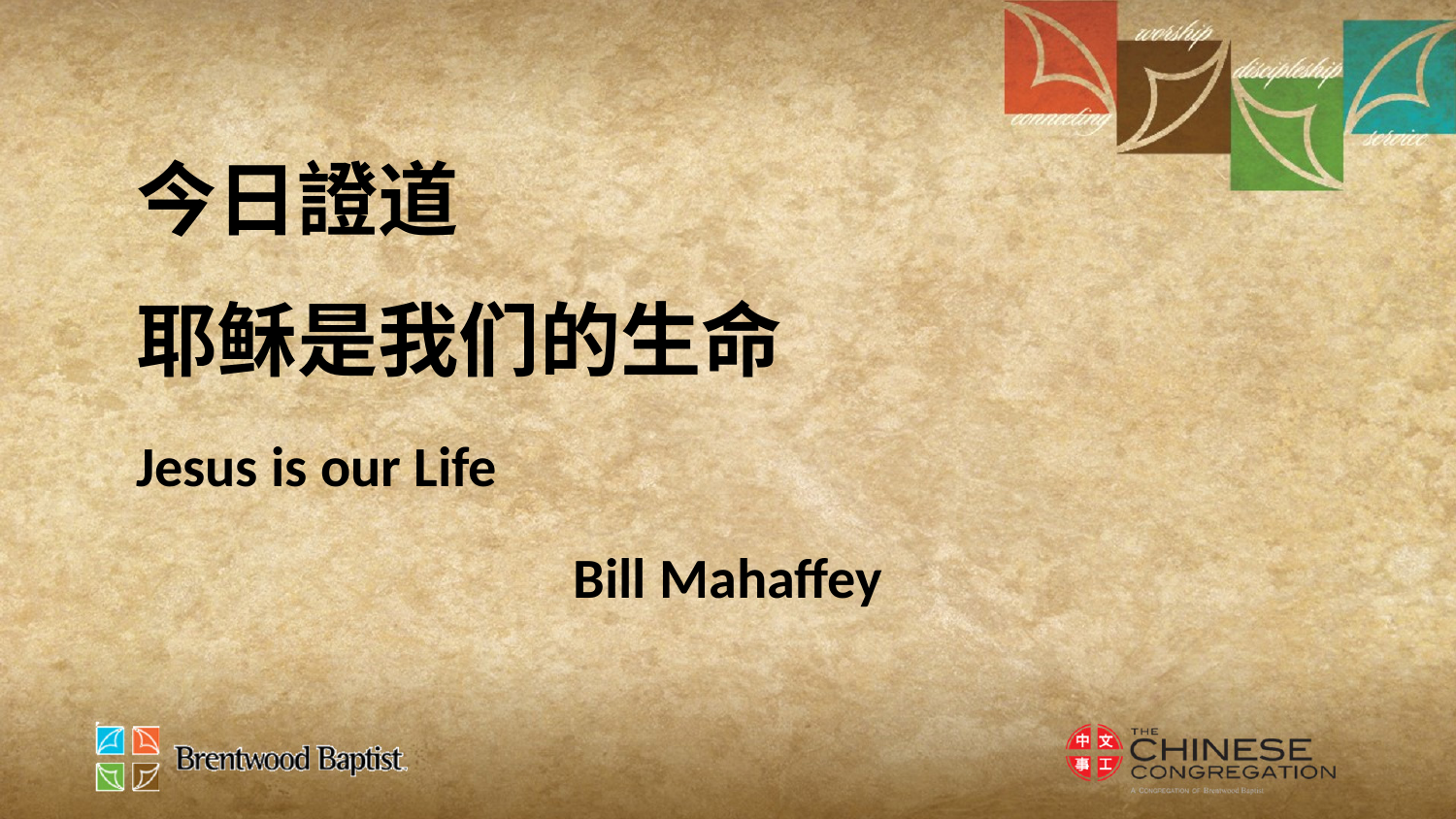

今日證道

耶稣是我们的生命

Jesus is our Life

Bill Mahaffey